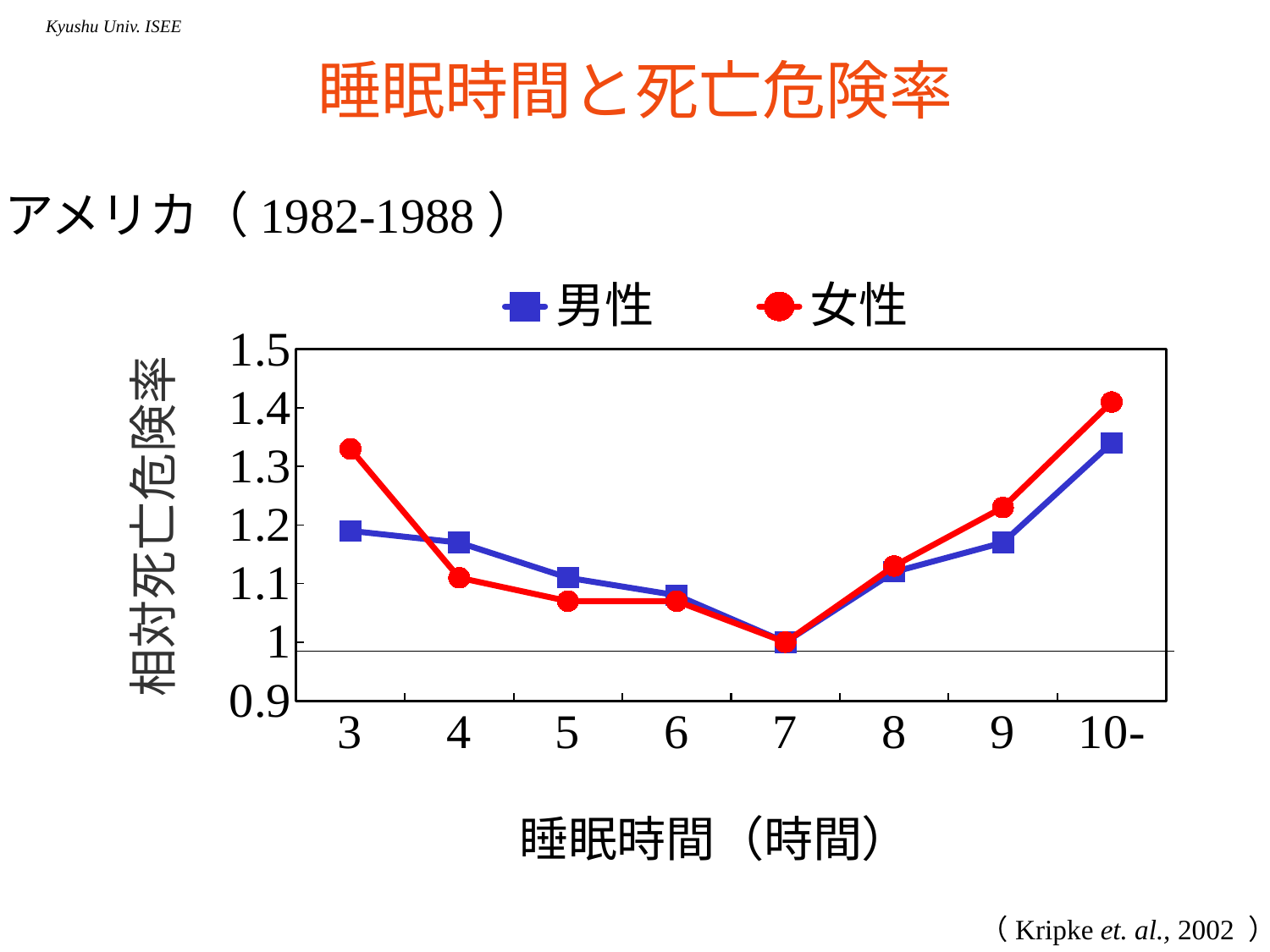

# 睡眠時間と死亡危険率
アメリカ（1982-1988）

### Chart

| Category | 男性 | 女性 |
|---|---|---|
| 3 | 1.19 | 1.33 |
| 4 | 1.17 | 1.11 |
| 5 | 1.11 | 1.07 |
| 6 | 1.08 | 1.07 |
| 7 | 1.0 | 1.0 |
| 8 | 1.12 | 1.13 |
| 9 | 1.17 | 1.23 |
| 10- | 1.34 | 1.41 |
（Kripke et. al., 2002 ）